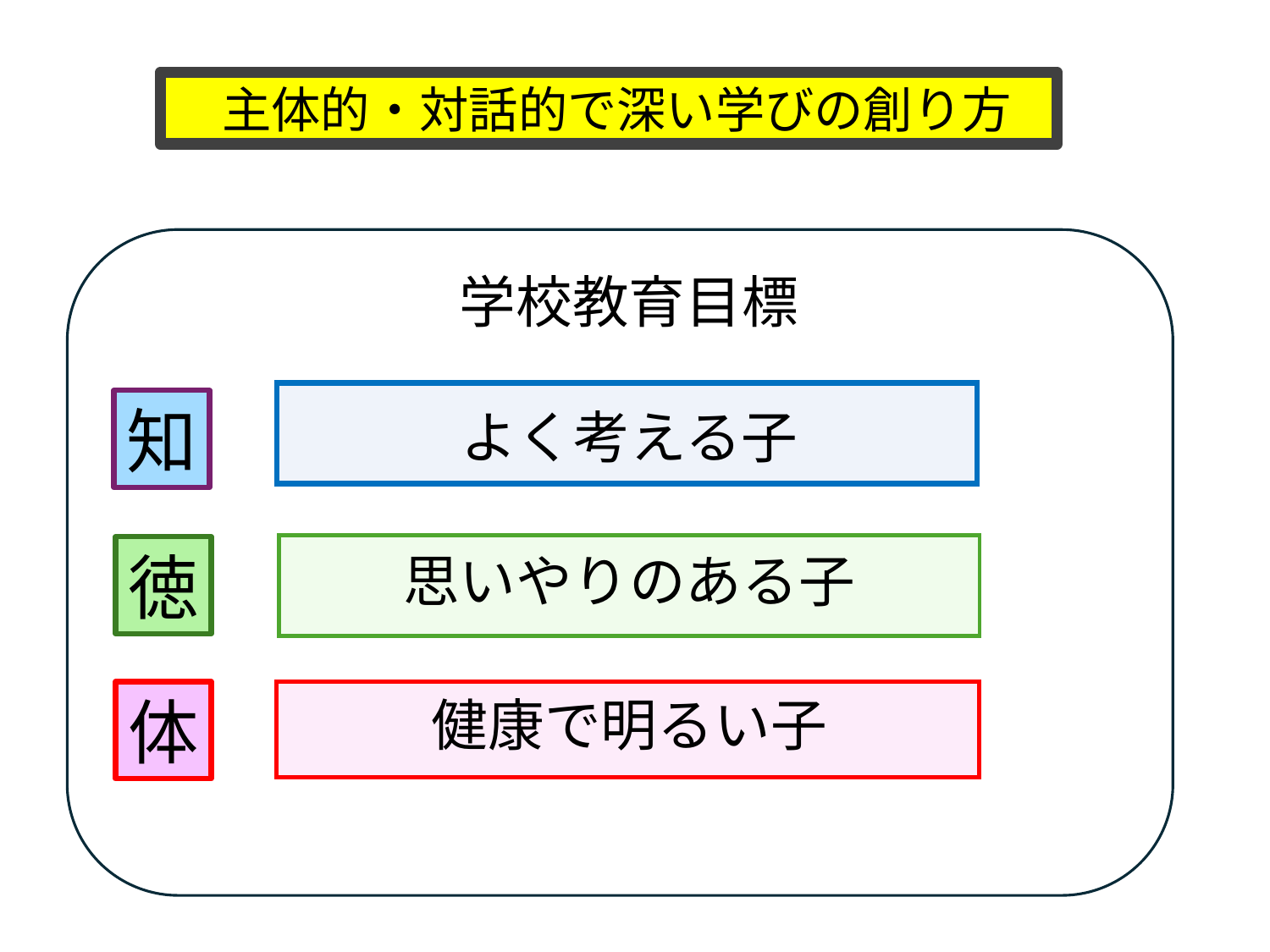

主体的・対話的で深い学びの創り方

　　　　　学校教育目標

よく考える子

思いやりのある子

健康で明るい子

知

徳

体
※　三色の枠をつけたのは、学習指導要領で示す「生きる力」の色を踏まえています